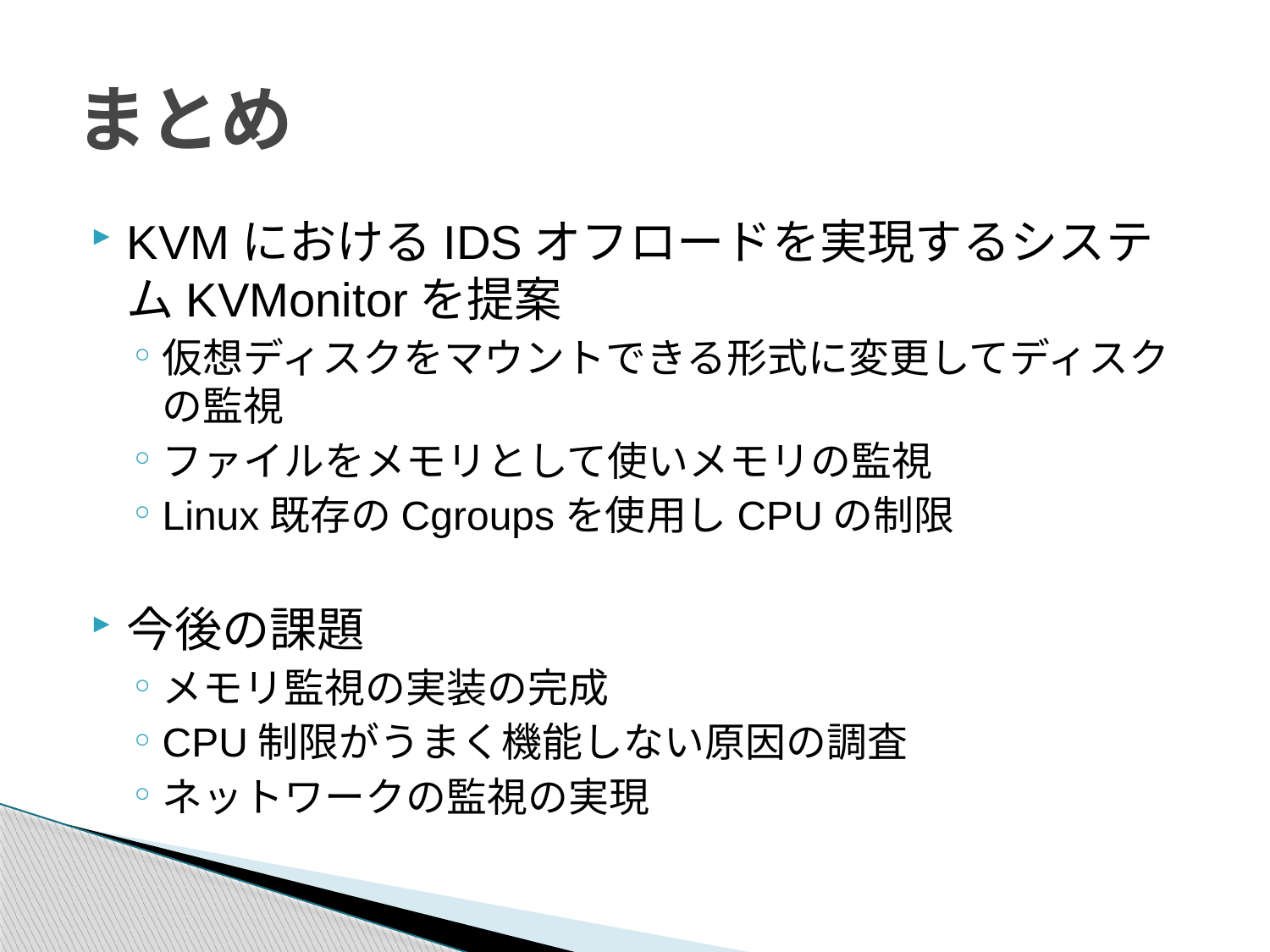

# まとめ
KVMにおけるIDSオフロードを実現するシステムKVMonitorを提案
仮想ディスクをマウントできる形式に変更してディスクの監視
ファイルをメモリとして使いメモリの監視
Linux既存のCgroupsを使用しCPUの制限

今後の課題
メモリ監視の実装の完成
CPU制限がうまく機能しない原因の調査
ネットワークの監視の実現